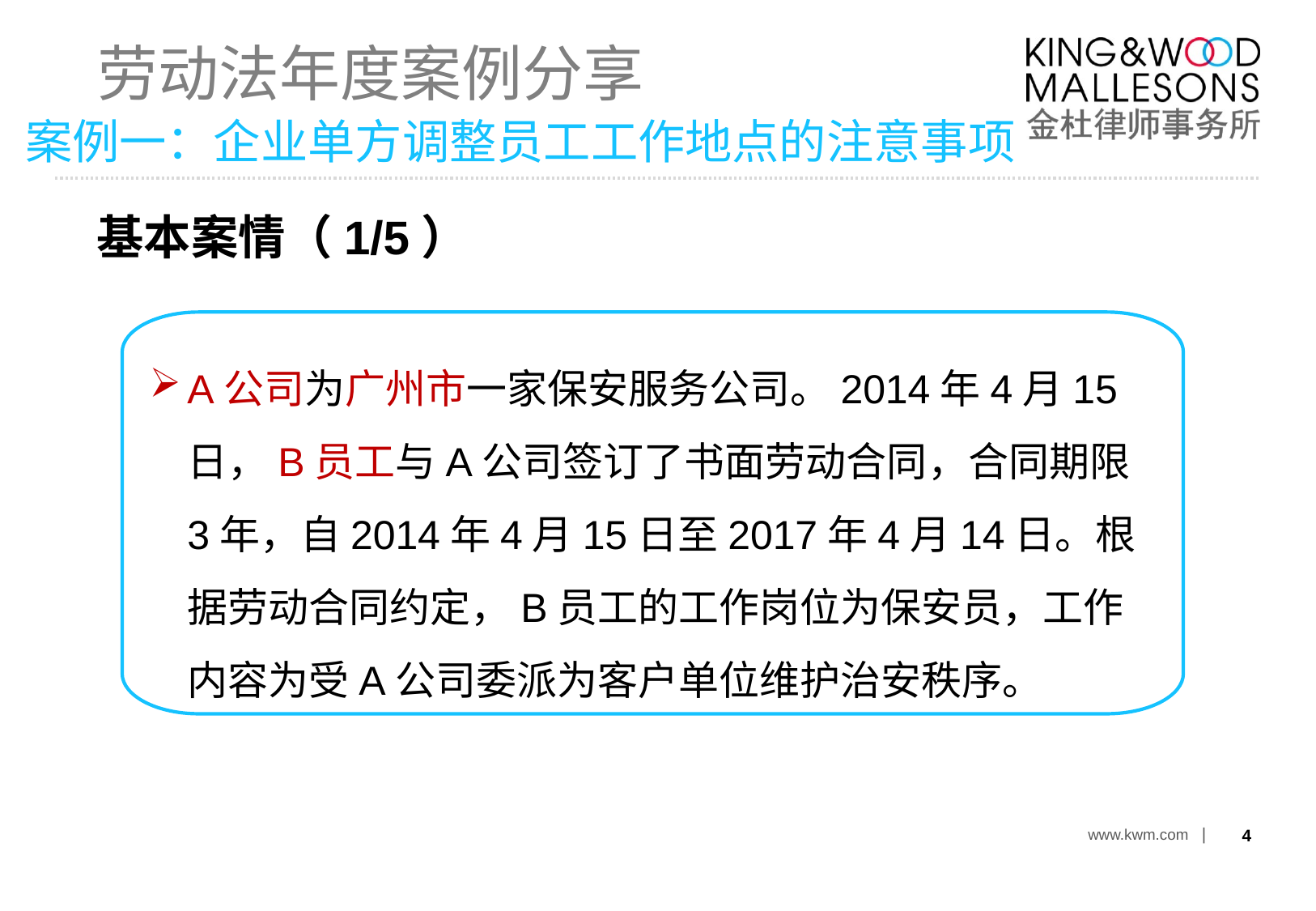

基本案情（1/5）
A公司为广州市一家保安服务公司。2014年4月15日，B员工与A公司签订了书面劳动合同，合同期限3年，自2014年4月15日至2017年4月14日。根据劳动合同约定，B员工的工作岗位为保安员，工作内容为受A公司委派为客户单位维护治安秩序。